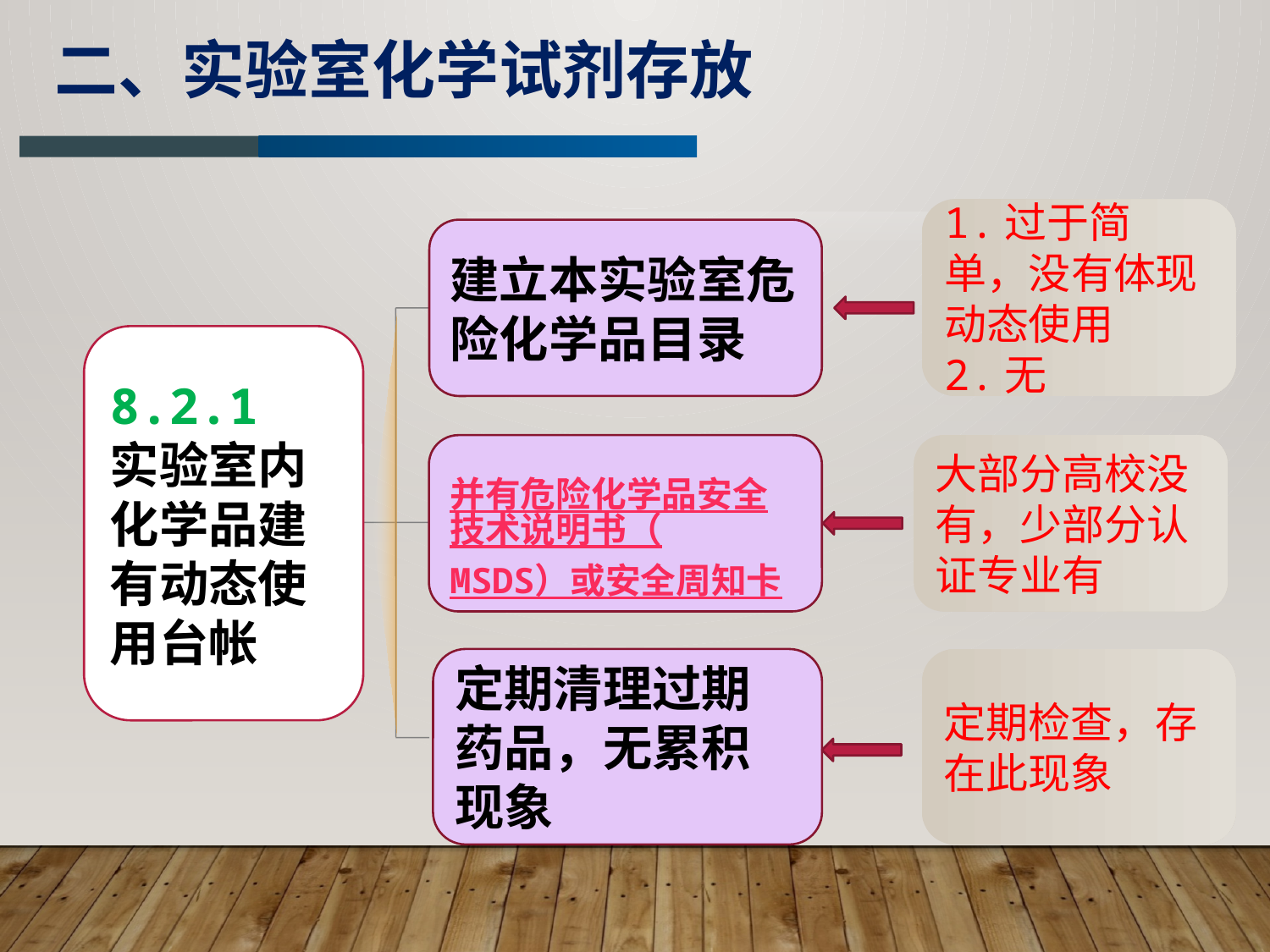

二、实验室化学试剂存放

1.过于简单，没有体现动态使用
2.无

建立本实验室危险化学品目录

8.2.1 实验室内化学品建有动态使用台帐
并有危险化学品安全技术说明书（MSDS）或安全周知卡
大部分高校没有，少部分认证专业有

定期清理过期药品，无累积现象
定期检查，存在此现象